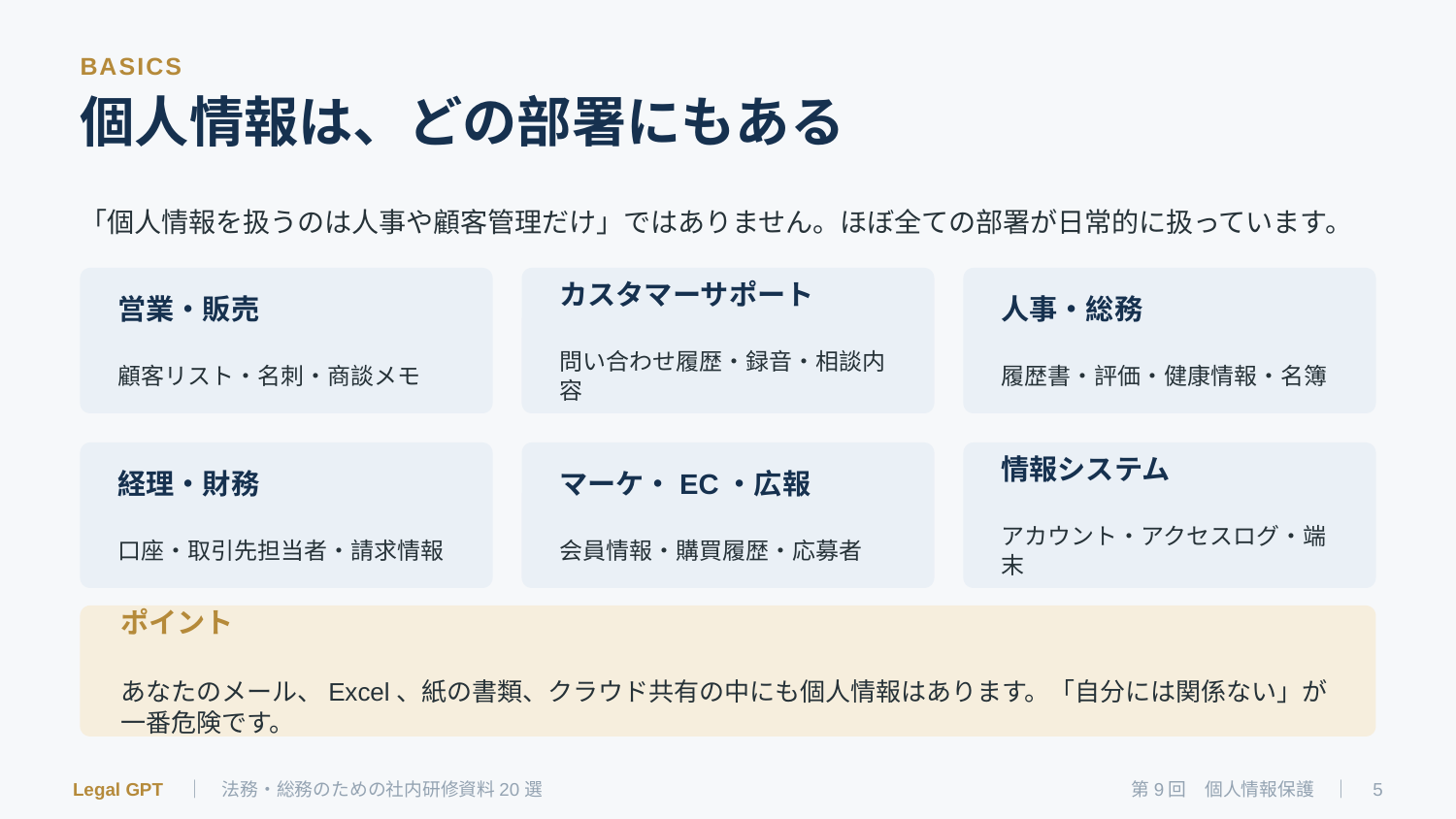

BASICS
個人情報は、どの部署にもある
「個人情報を扱うのは人事や顧客管理だけ」ではありません。ほぼ全ての部署が日常的に扱っています。

営業・販売

顧客リスト・名刺・商談メモ
カスタマーサポート

問い合わせ履歴・録音・相談内容
人事・総務

履歴書・評価・健康情報・名簿

経理・財務

口座・取引先担当者・請求情報
マーケ・EC・広報

会員情報・購買履歴・応募者
情報システム

アカウント・アクセスログ・端末

ポイント

あなたのメール、Excel、紙の書類、クラウド共有の中にも個人情報はあります。「自分には関係ない」が一番危険です。
Legal GPT　｜　法務・総務のための社内研修資料20選
第9回　個人情報保護　｜　5